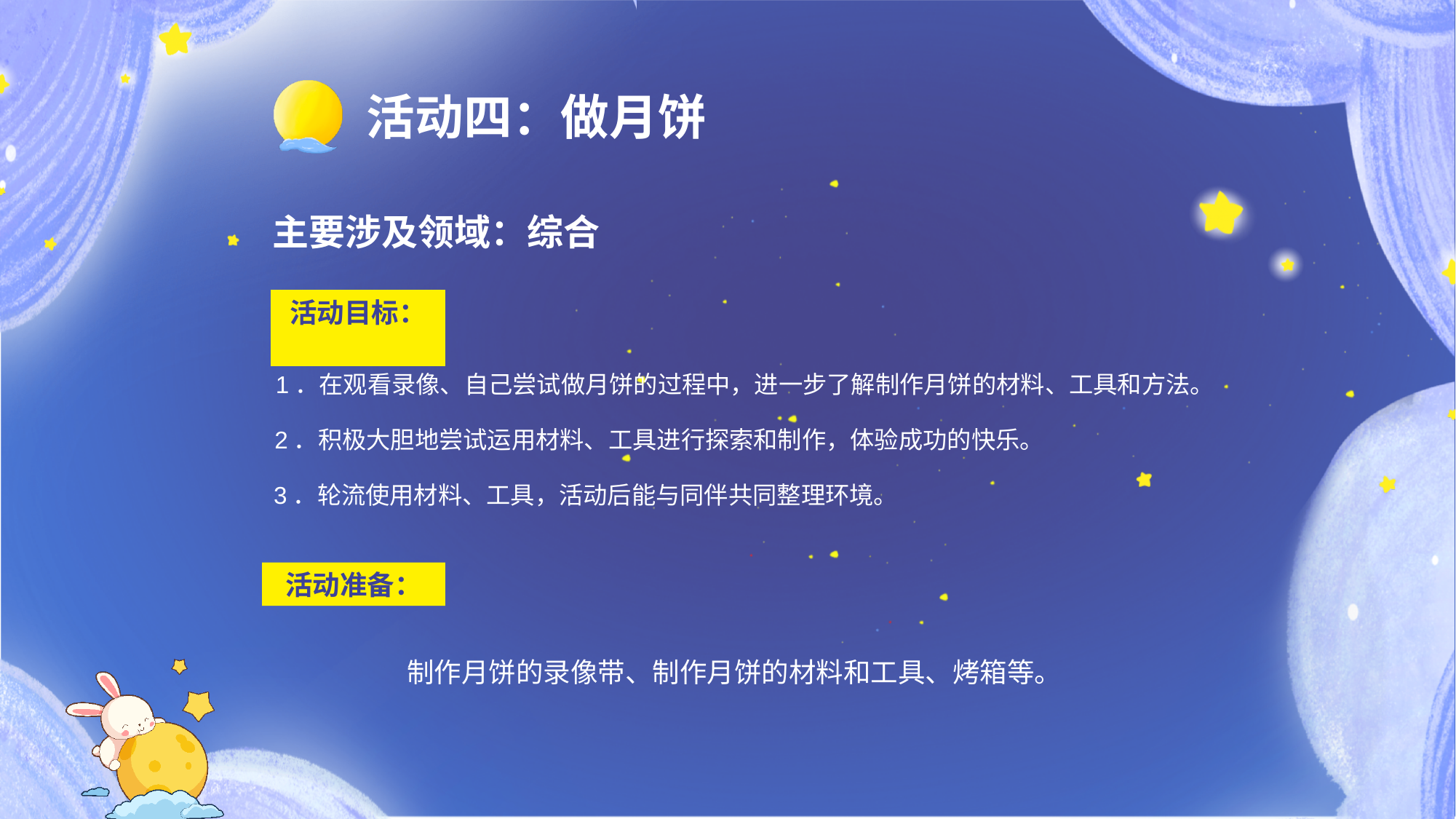

活动四：做月饼
主要涉及领域：综合
活动目标：
1．在观看录像、自己尝试做月饼的过程中，进一步了解制作月饼的材料、工具和方法。
2．积极大胆地尝试运用材料、工具进行探索和制作，体验成功的快乐。
3．轮流使用材料、工具，活动后能与同伴共同整理环境。
活动准备：
　　制作月饼的录像带、制作月饼的材料和工具、烤箱等。